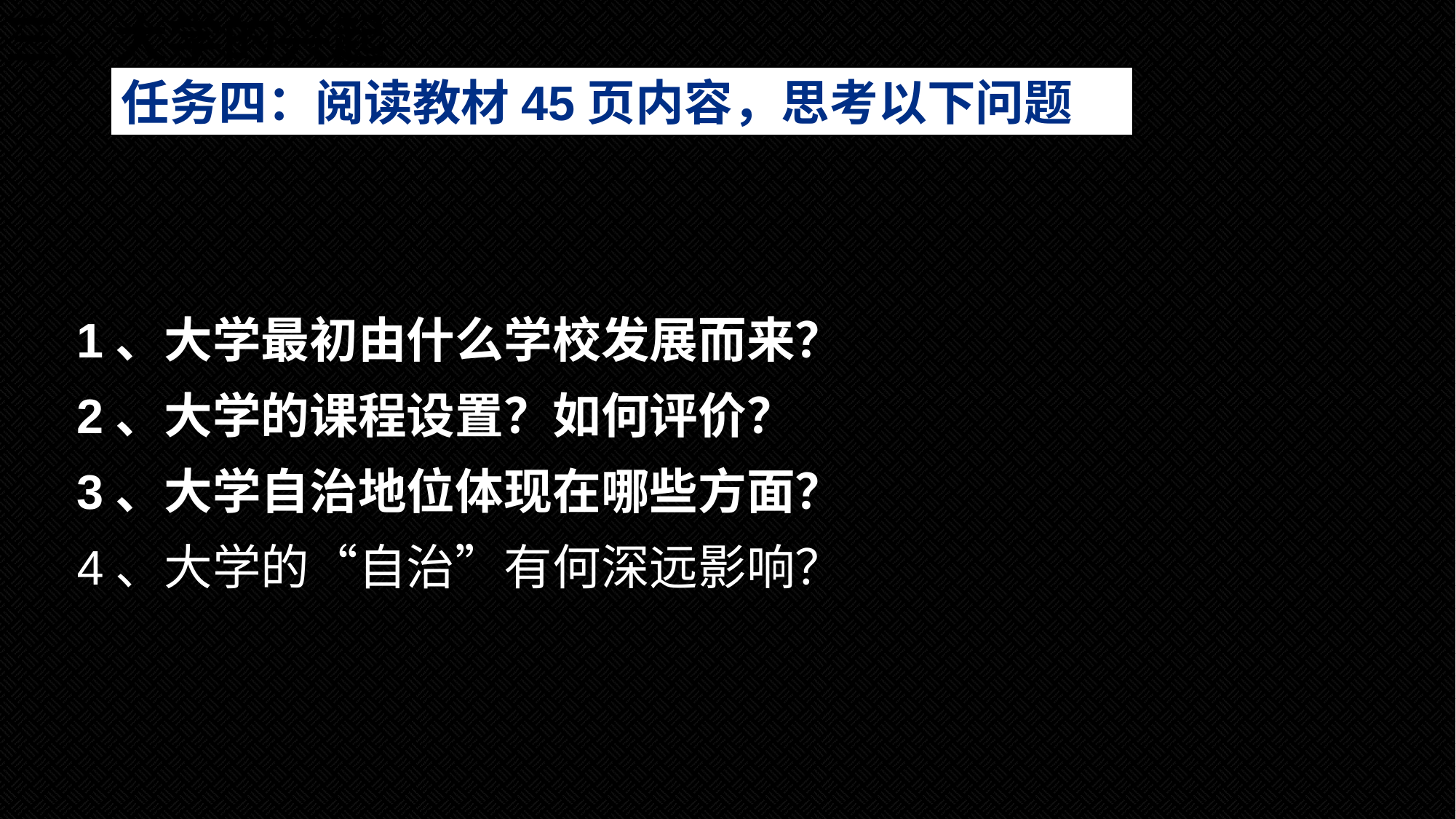

三、大学的兴起
任务四：阅读教材45页内容，思考以下问题
1、大学最初由什么学校发展而来？
2、大学的课程设置？如何评价？
3、大学自治地位体现在哪些方面？
4、大学的“自治”有何深远影响？